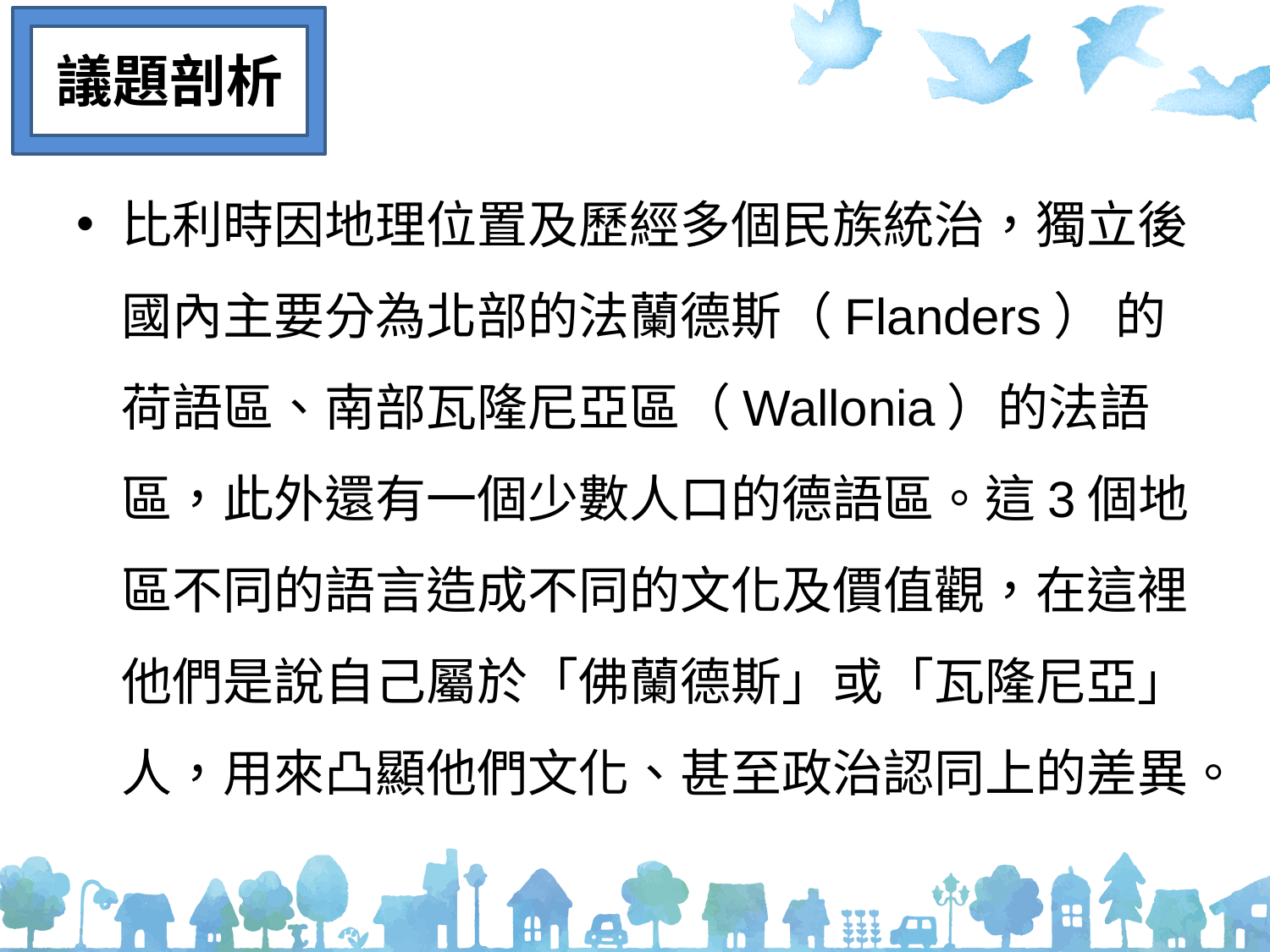

議題剖析
比利時因地理位置及歷經多個民族統治，獨立後國內主要分為北部的法蘭德斯（Flanders） 的荷語區、南部瓦隆尼亞區（Wallonia）的法語區，此外還有一個少數人口的德語區。這3個地區不同的語言造成不同的文化及價值觀，在這裡他們是說自己屬於「佛蘭德斯」或「瓦隆尼亞」人，用來凸顯他們文化、甚至政治認同上的差異。